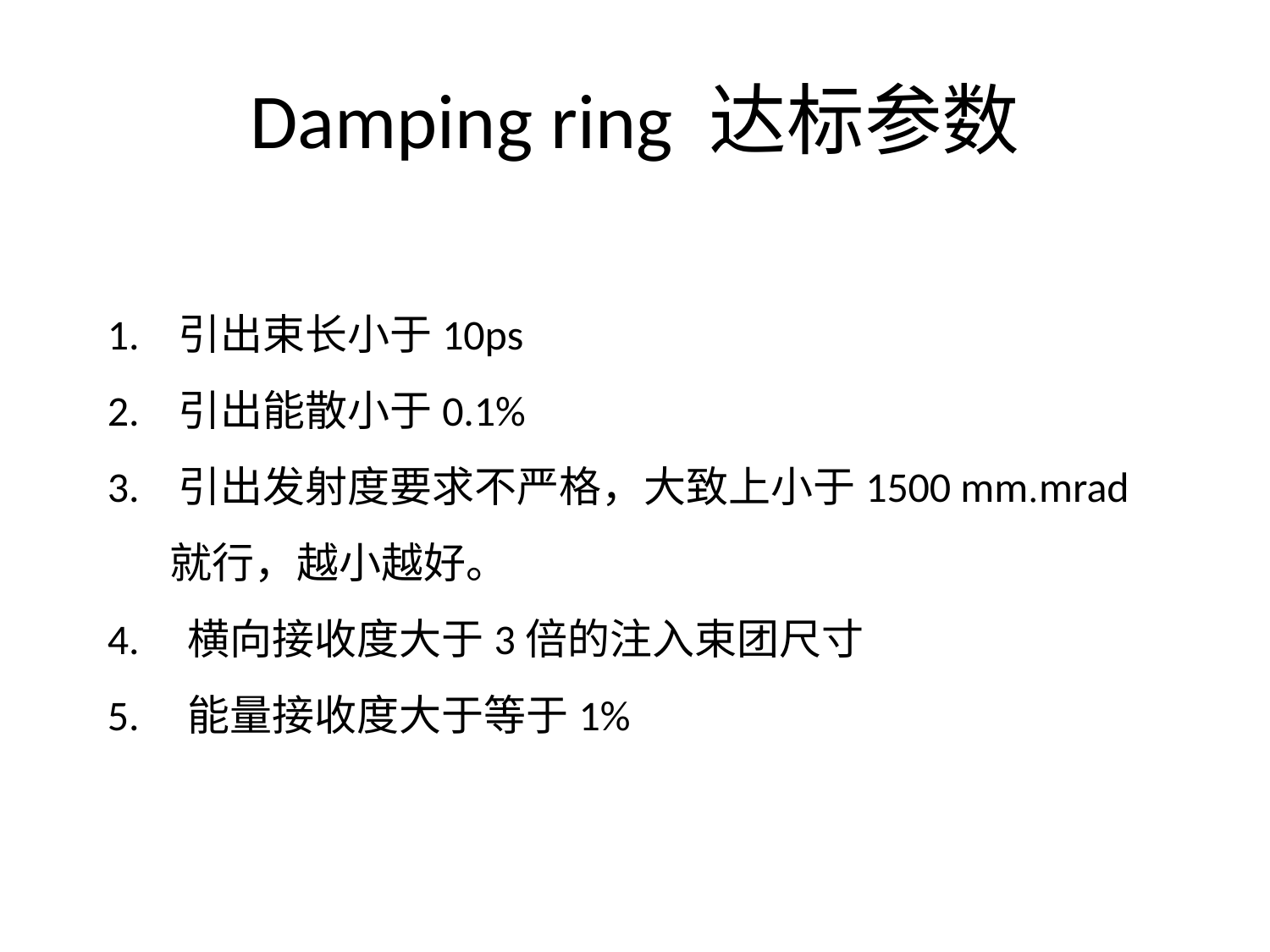

# Damping ring 达标参数
1.   引出束长小于10ps
2.   引出能散小于0.1%
3.   引出发射度要求不严格，大致上小于1500 mm.mrad就行，越小越好。
4.    横向接收度大于3倍的注入束团尺寸
5.    能量接收度大于等于1%